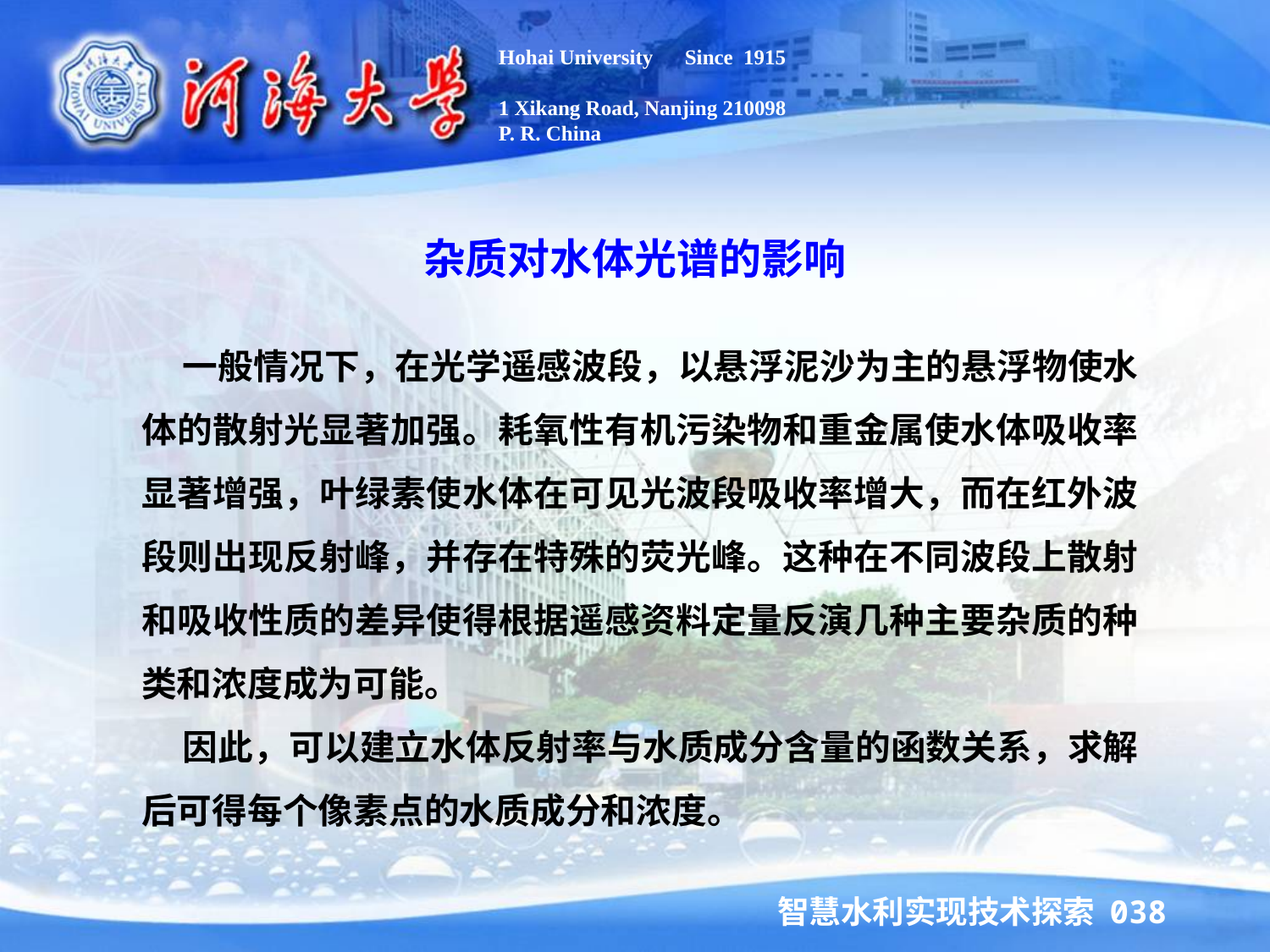

Hohai University      Since  1915
1 Xikang Road, Nanjing 210098
P. R. China
杂质对水体光谱的影响
    一般情况下，在光学遥感波段，以悬浮泥沙为主的悬浮物使水体的散射光显著加强。耗氧性有机污染物和重金属使水体吸收率显著增强，叶绿素使水体在可见光波段吸收率增大，而在红外波段则出现反射峰，并存在特殊的荧光峰。这种在不同波段上散射和吸收性质的差异使得根据遥感资料定量反演几种主要杂质的种类和浓度成为可能。
    因此，可以建立水体反射率与水质成分含量的函数关系，求解后可得每个像素点的水质成分和浓度。

智慧水利实现技术探索 038